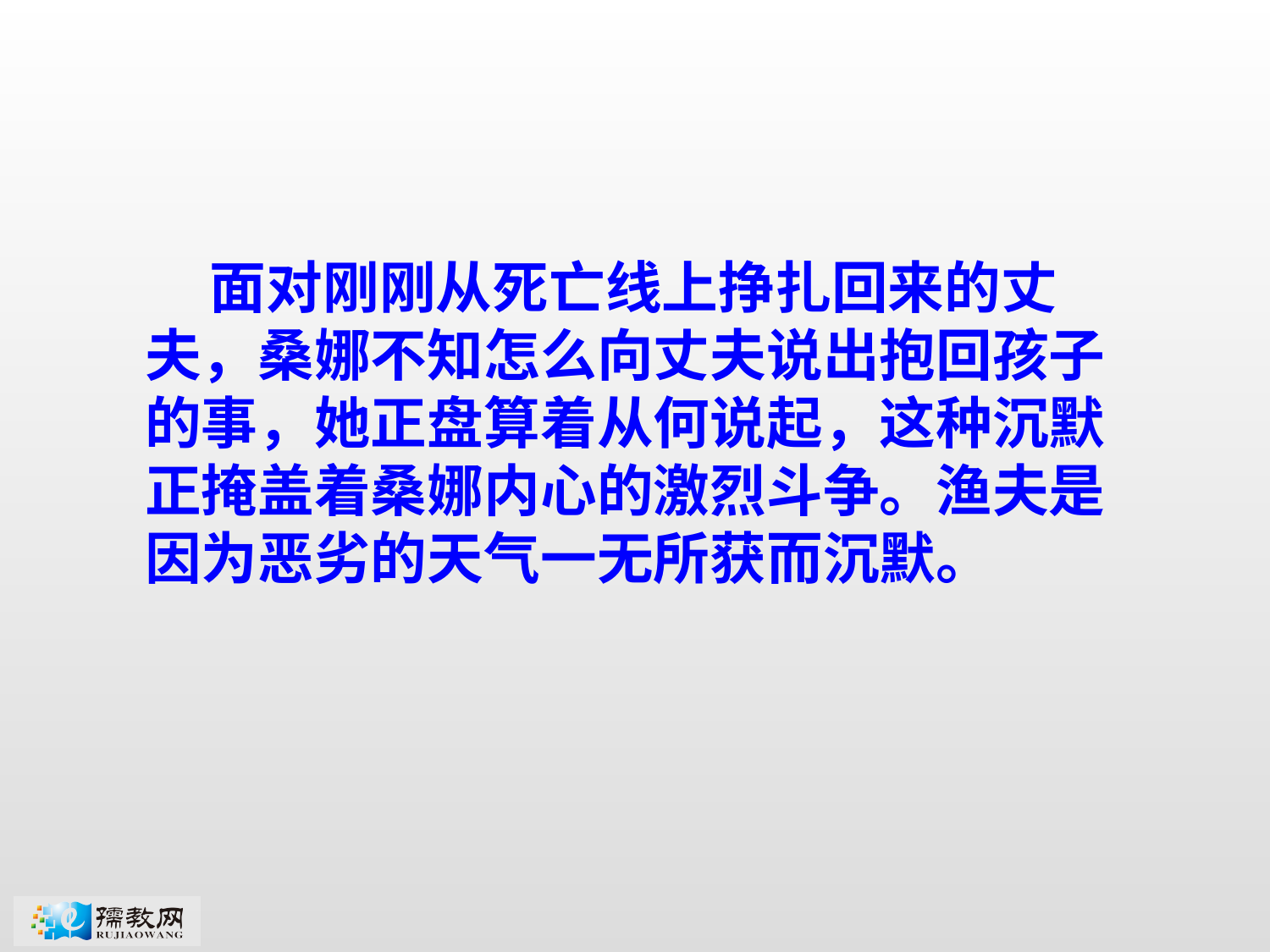

面对刚刚从死亡线上挣扎回来的丈夫，桑娜不知怎么向丈夫说出抱回孩子的事，她正盘算着从何说起，这种沉默正掩盖着桑娜内心的激烈斗争。渔夫是因为恶劣的天气一无所获而沉默。